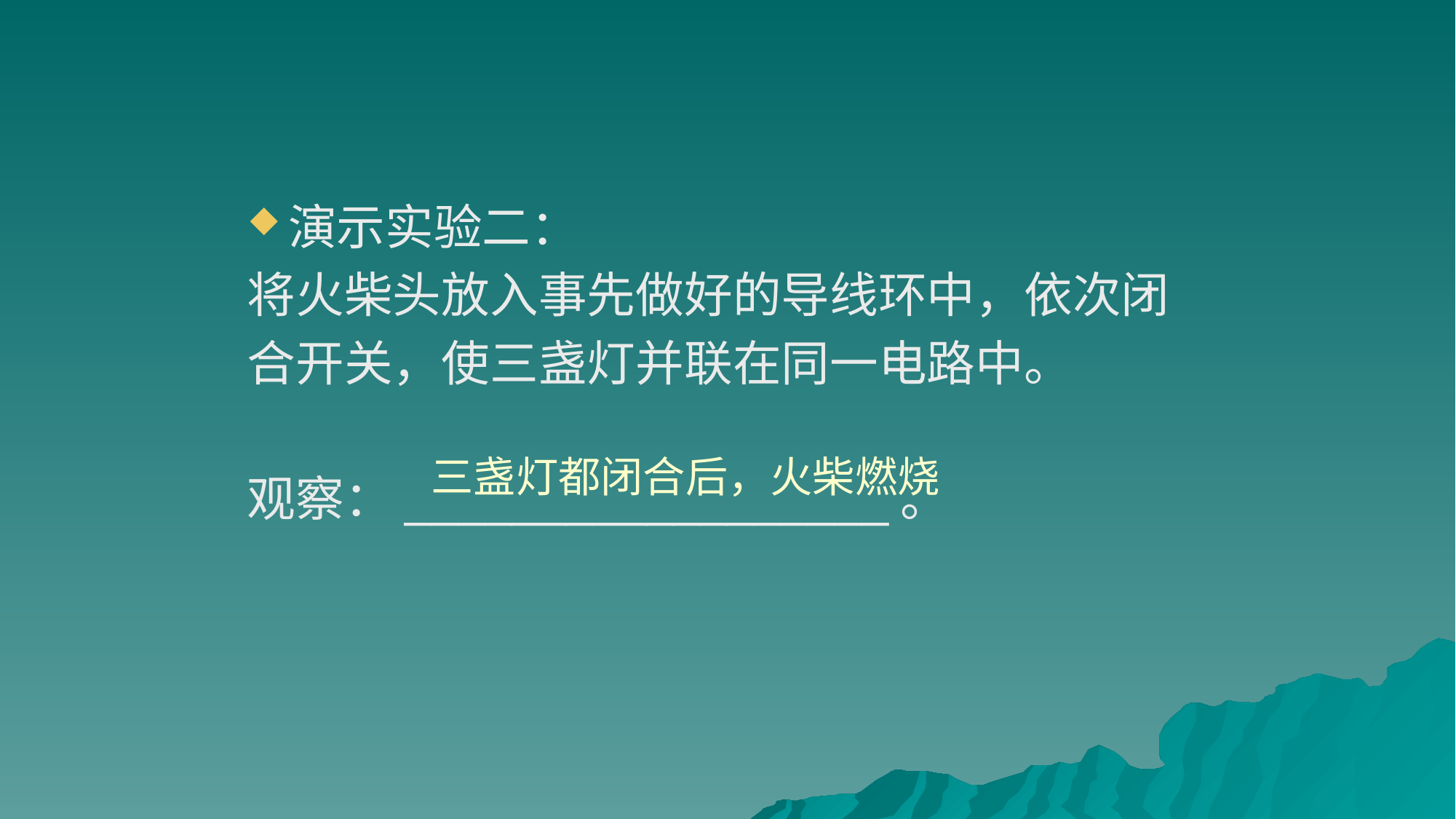

#
演示实验二：
将火柴头放入事先做好的导线环中，依次闭
合开关，使三盏灯并联在同一电路中。

观察：__________________。
三盏灯都闭合后，火柴燃烧